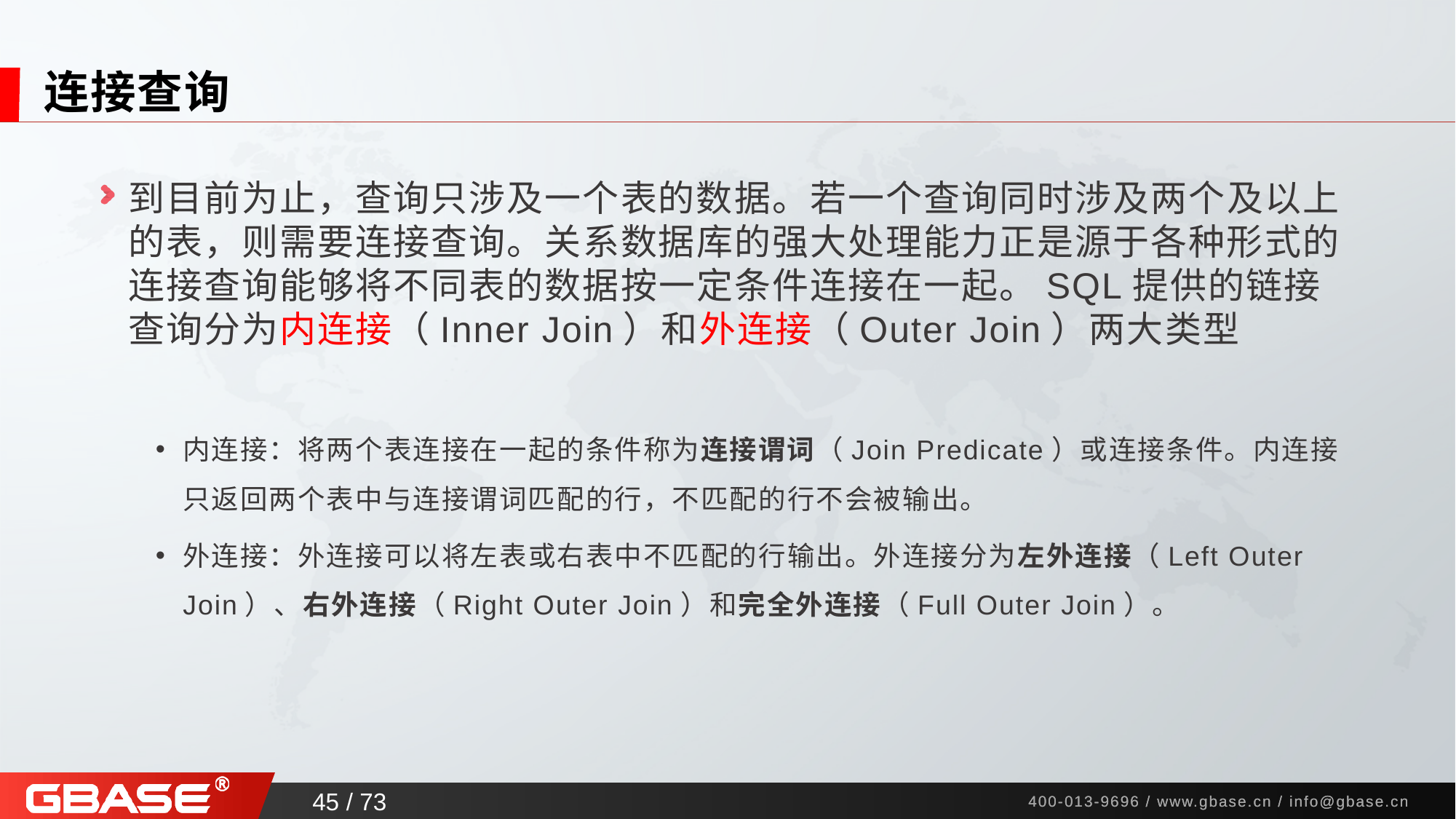

# 连接查询
到目前为止，查询只涉及一个表的数据。若一个查询同时涉及两个及以上的表，则需要连接查询。关系数据库的强大处理能力正是源于各种形式的连接查询能够将不同表的数据按一定条件连接在一起。SQL提供的链接查询分为内连接（Inner Join）和外连接（Outer Join）两大类型

内连接：将两个表连接在一起的条件称为连接谓词（Join Predicate）或连接条件。内连接只返回两个表中与连接谓词匹配的行，不匹配的行不会被输出。
外连接：外连接可以将左表或右表中不匹配的行输出。外连接分为左外连接（Left Outer Join）、右外连接（Right Outer Join）和完全外连接（Full Outer Join）。